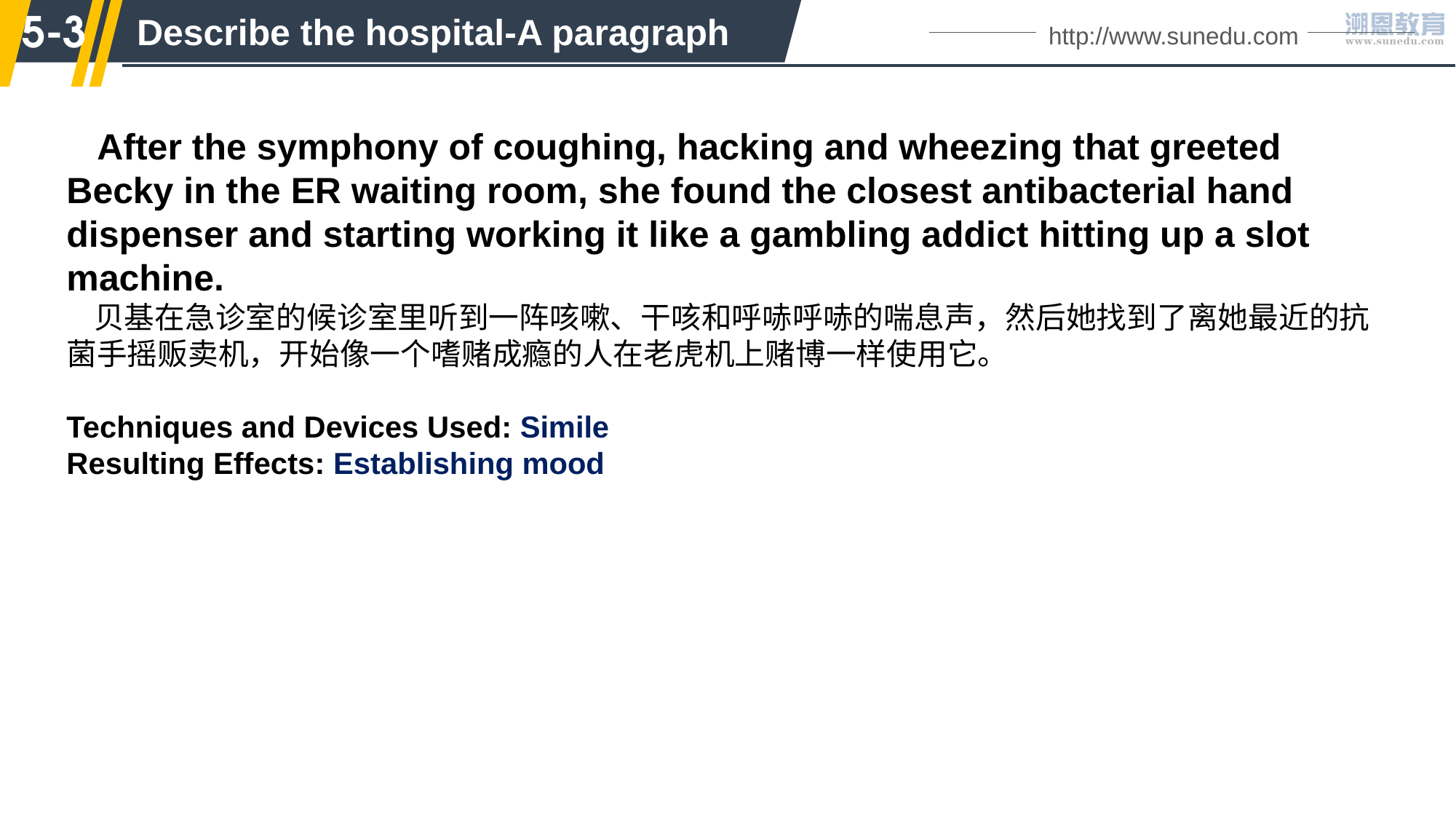

5-3

Describe the hospital-A paragraph
http://www.sunedu.com
   After the symphony of coughing, hacking and wheezing that greeted Becky in the ER waiting room, she found the closest antibacterial hand dispenser and starting working it like a gambling addict hitting up a slot machine.
   贝基在急诊室的候诊室里听到一阵咳嗽、干咳和呼哧呼哧的喘息声，然后她找到了离她最近的抗菌手摇贩卖机，开始像一个嗜赌成瘾的人在老虎机上赌博一样使用它。

Techniques and Devices Used: Simile
Resulting Effects: Establishing mood